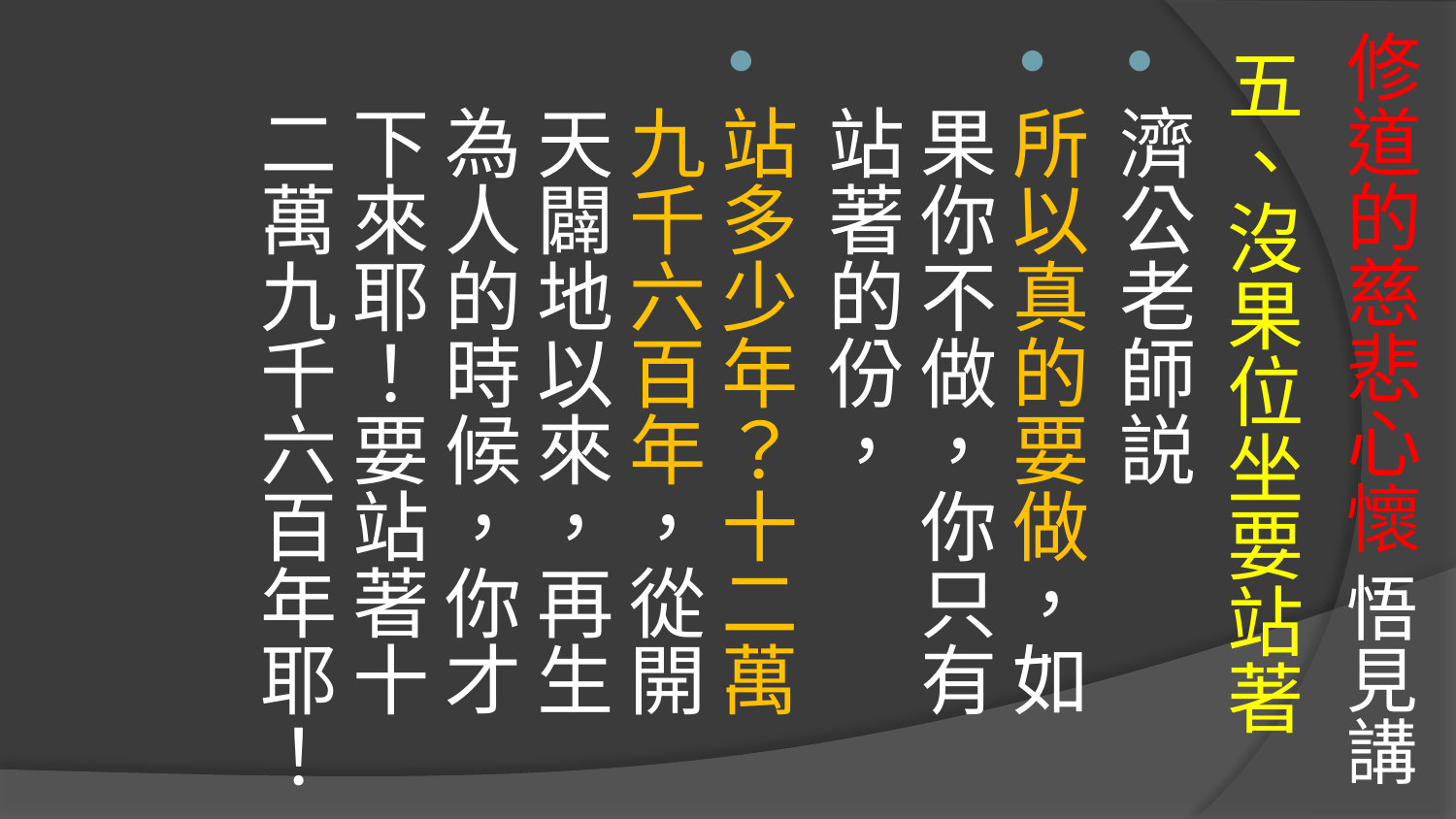

# 修道的慈悲心懷 悟見講
五、沒果位坐要站著
濟公老師説
所以真的要做，如果你不做，你只有站著的份，
站多少年？十二萬九千六百年，從開天闢地以來，再生為人的時候，你才下來耶！要站著十二萬九千六百年耶！